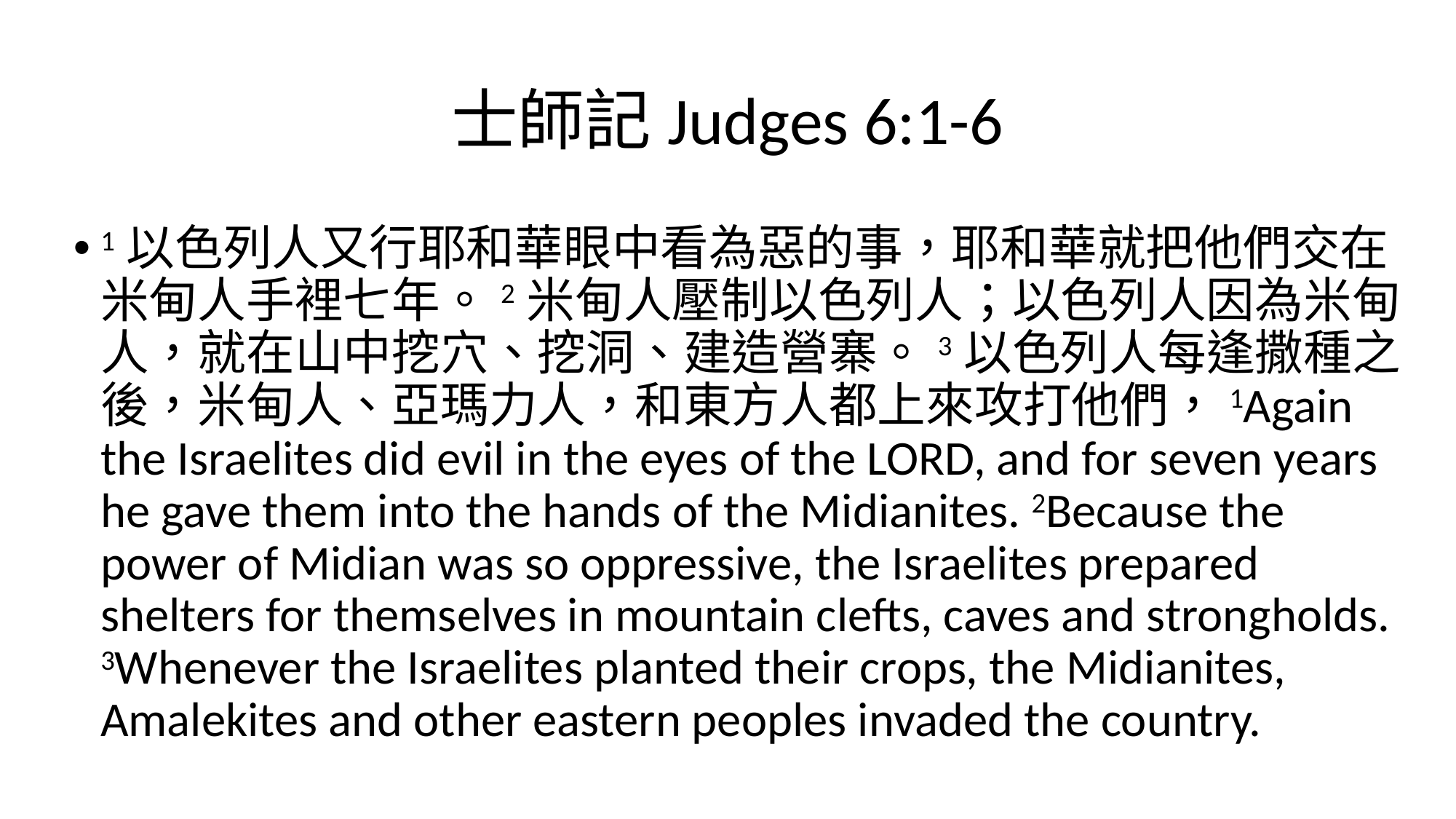

# 士師記Judges 6:1-6
1以色列人又行耶和華眼中看為惡的事，耶和華就把他們交在米甸人手裡七年。2米甸人壓制以色列人；以色列人因為米甸人，就在山中挖穴、挖洞、建造營寨。3以色列人每逢撒種之後，米甸人、亞瑪力人，和東方人都上來攻打他們，1Again the Israelites did evil in the eyes of the LORD, and for seven years he gave them into the hands of the Midianites. 2Because the power of Midian was so oppressive, the Israelites prepared shelters for themselves in mountain clefts, caves and strongholds. 3Whenever the Israelites planted their crops, the Midianites, Amalekites and other eastern peoples invaded the country.